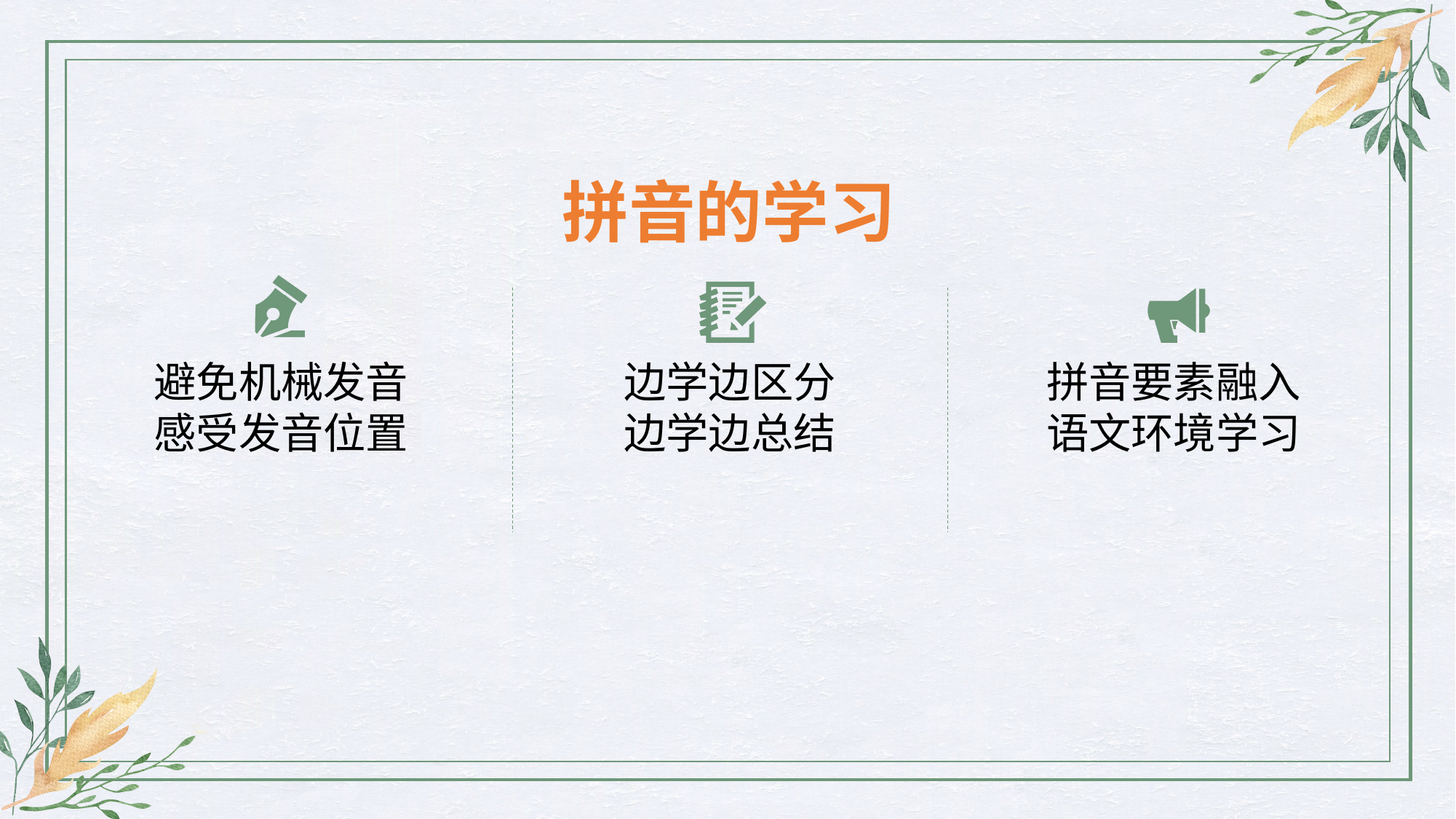

拼音的学习

避免机械发音
感受发音位置
边学边区分
边学边总结
拼音要素融入
语文环境学习